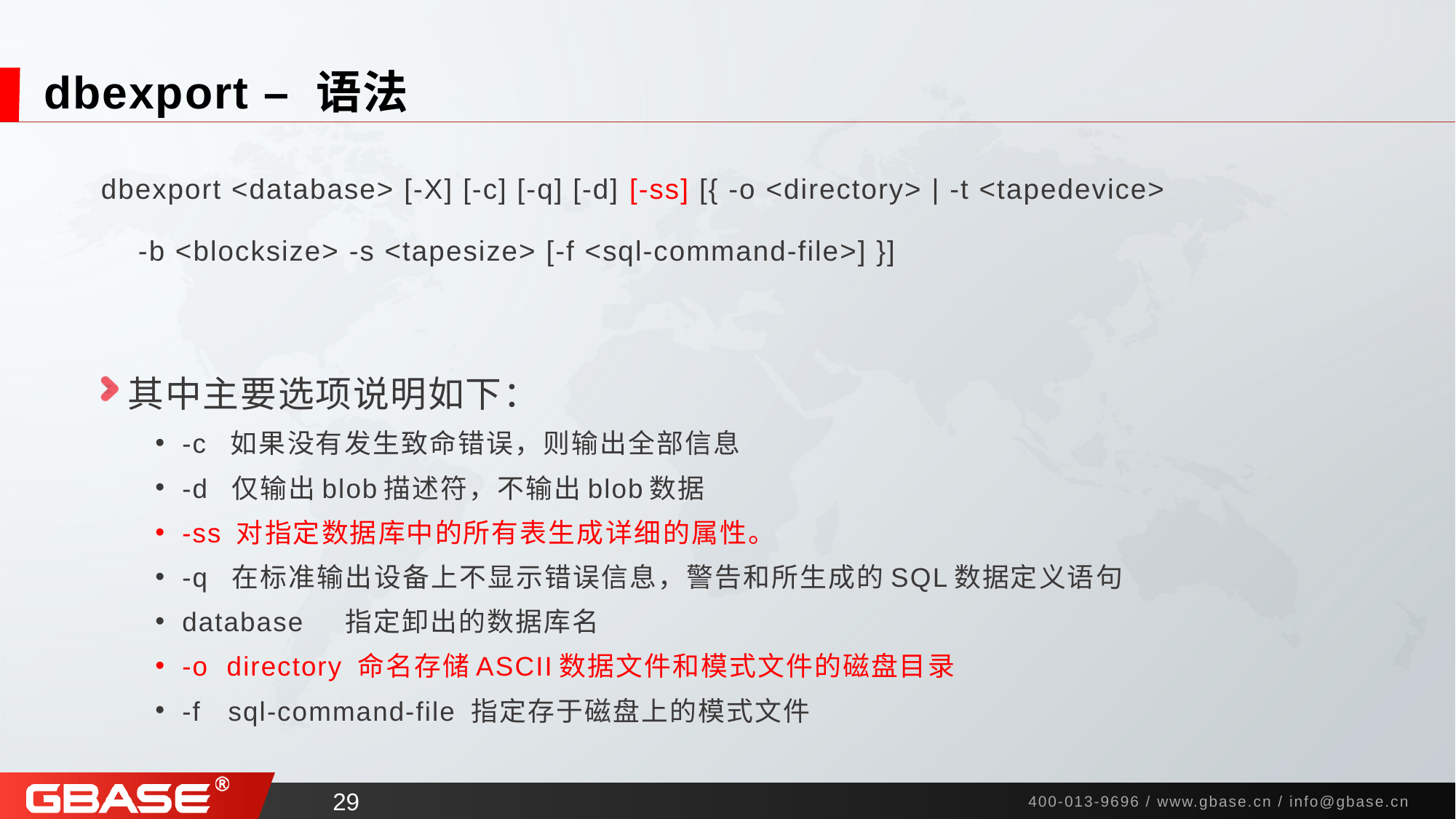

# dbexport – 语法
dbexport <database> [-X] [-c] [-q] [-d] [-ss] [{ -o <directory> | -t <tapedevice>
    -b <blocksize> -s <tapesize> [-f <sql-command-file>] }]

其中主要选项说明如下：
-c  如果没有发生致命错误，则输出全部信息
-d  仅输出blob描述符，不输出blob数据
-ss 对指定数据库中的所有表生成详细的属性。
-q  在标准输出设备上不显示错误信息，警告和所生成的SQL数据定义语句
database    指定卸出的数据库名
-o  directory 命名存储ASCII数据文件和模式文件的磁盘目录
-f   sql-command-file 指定存于磁盘上的模式文件